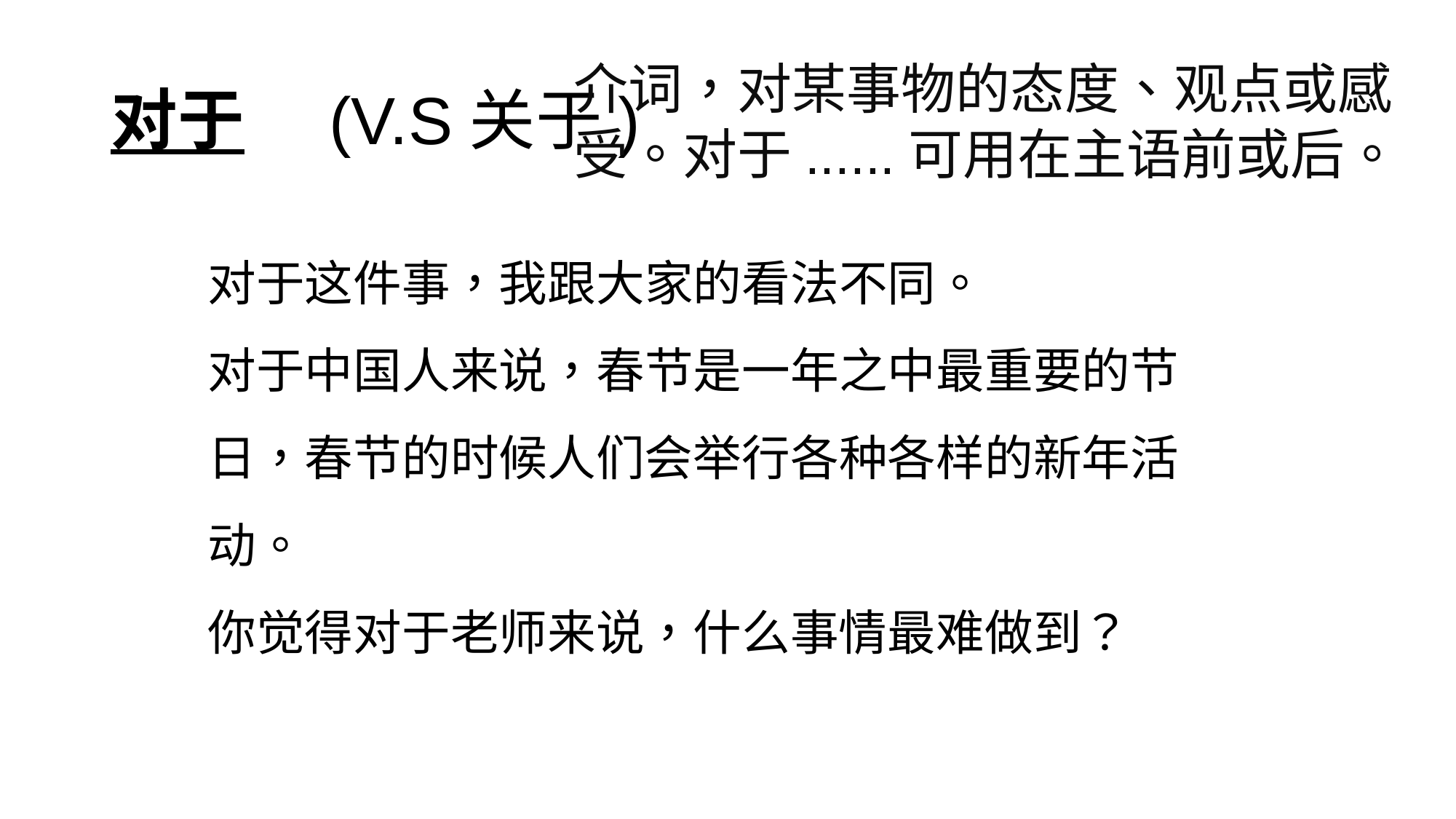

# 对于	(V.S关于)
介词，对某事物的态度、观点或感受。对于......可用在主语前或后。
对于这件事，我跟大家的看法不同。
对于中国人来说，春节是一年之中最重要的节日，春节的时候人们会举行各种各样的新年活动。
你觉得对于老师来说，什么事情最难做到？